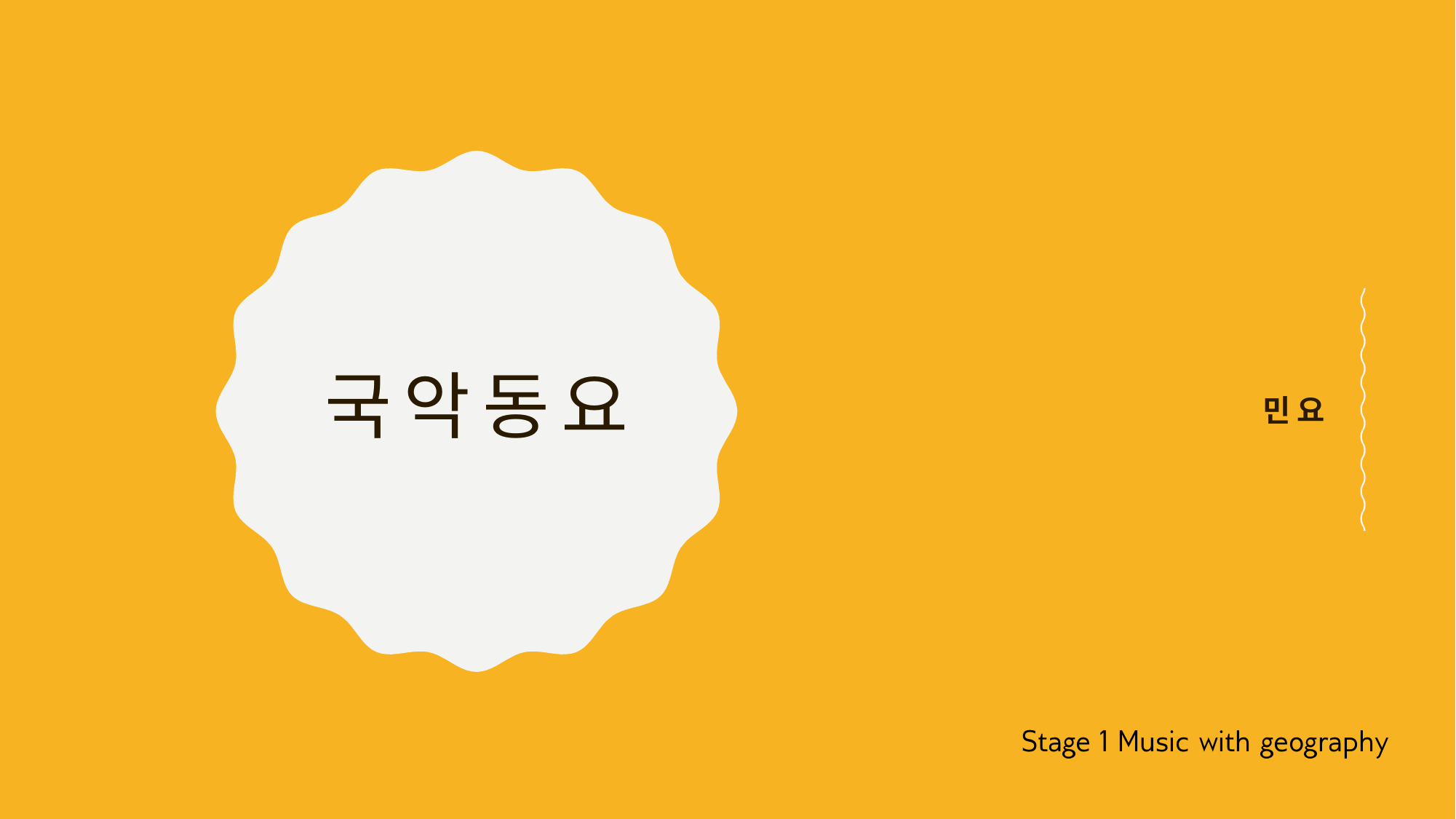

# 국악동요

민요

Stage 1 Music with geography